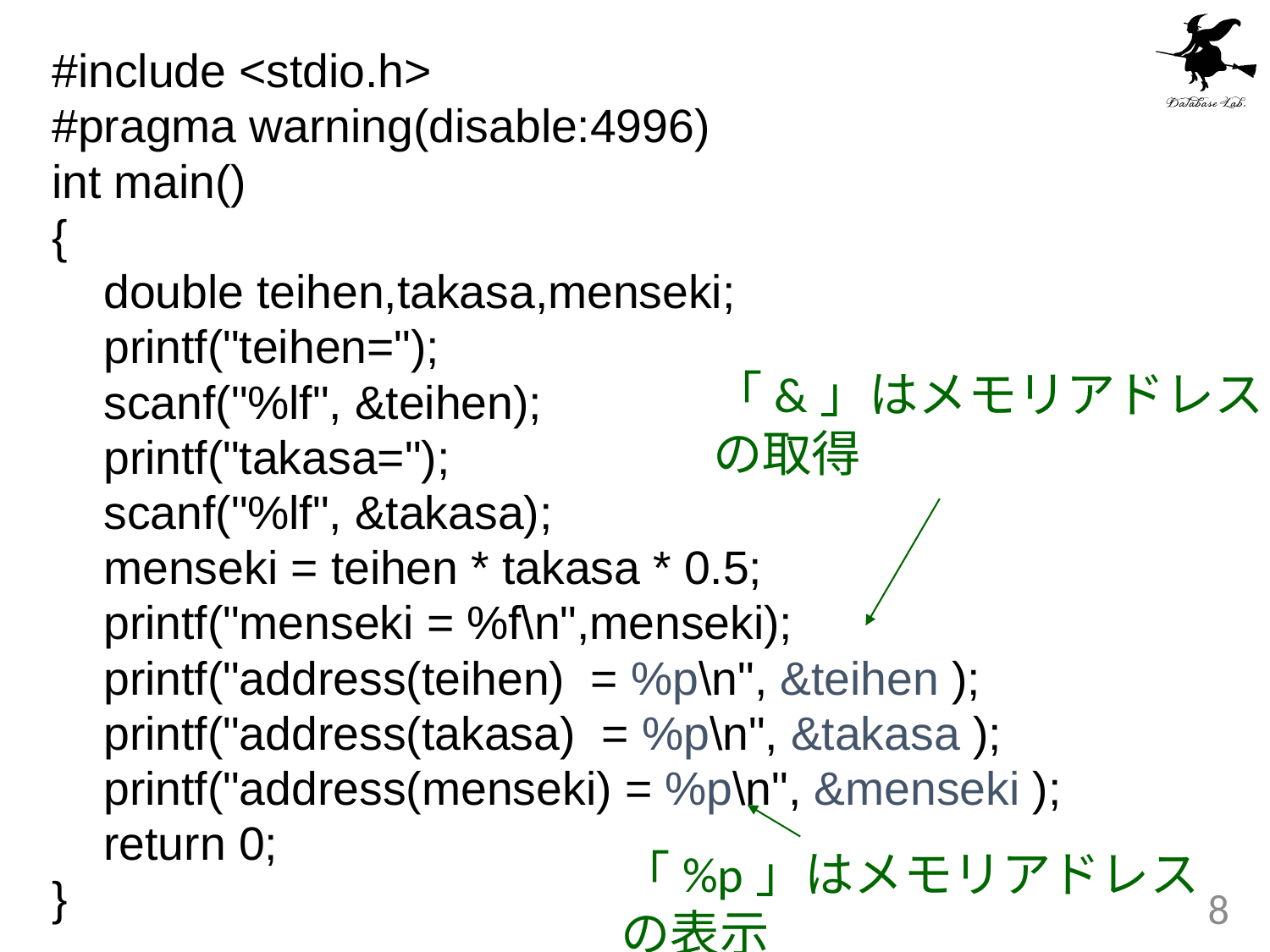

#include <stdio.h>
#pragma warning(disable:4996)
int main()
{
    double teihen,takasa,menseki;
    printf("teihen=");
    scanf("%lf", &teihen);
    printf("takasa=");
    scanf("%lf", &takasa);
    menseki = teihen * takasa * 0.5;
    printf("menseki = %f\n",menseki);
    printf("address(teihen)  = %p\n", &teihen );
    printf("address(takasa)  = %p\n", &takasa );
    printf("address(menseki) = %p\n", &menseki );
    return 0;
}
「&」はメモリアドレス
の取得

「%p」はメモリアドレス
の表示
8